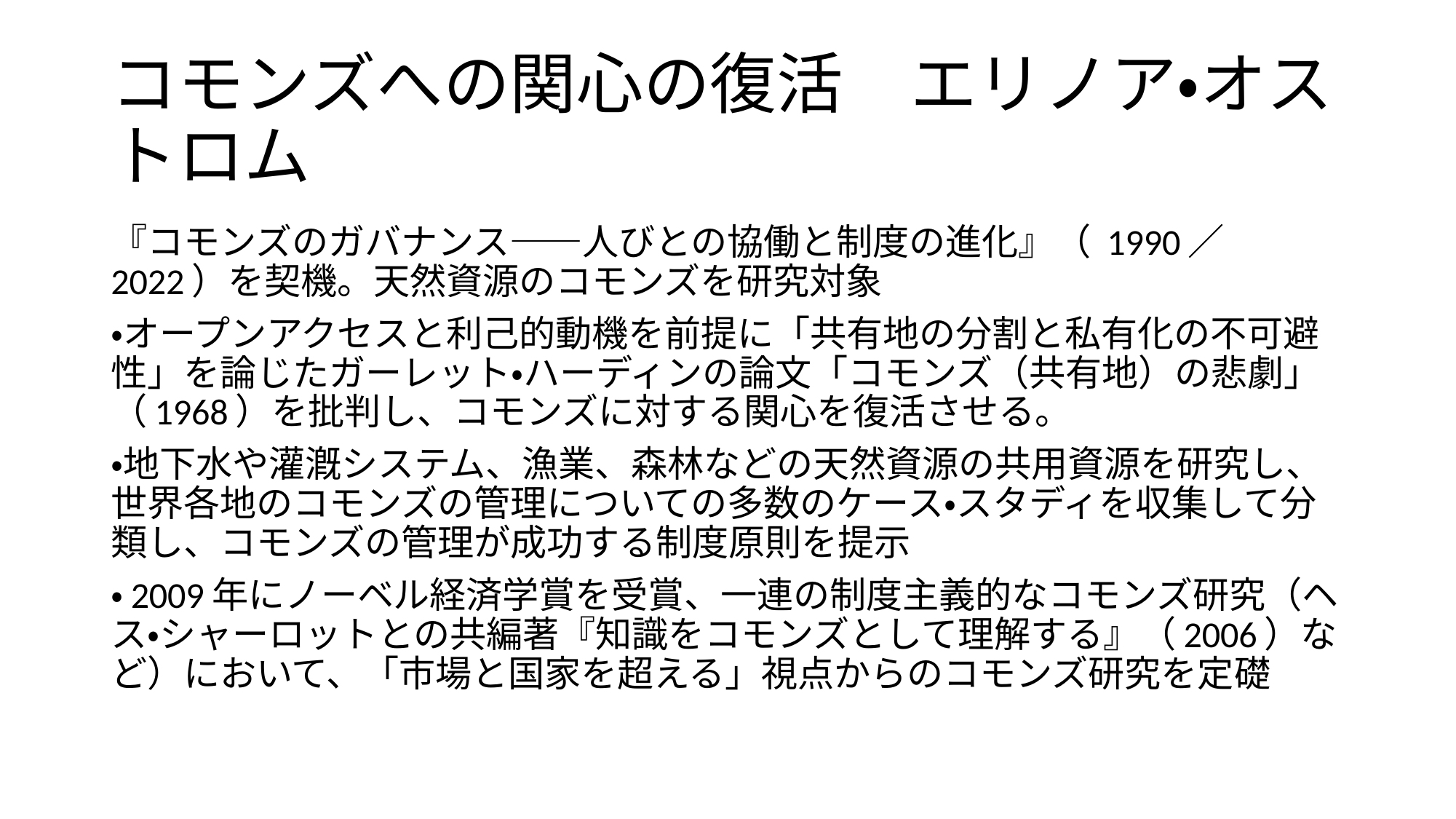

# コモンズへの関心の復活　エリノア・オストロム
『コモンズのガバナンス――人びとの協働と制度の進化』（ 1990／2022）を契機。天然資源のコモンズを研究対象
・オープンアクセスと利己的動機を前提に「共有地の分割と私有化の不可避性」を論じたガーレット・ハーディンの論文「コモンズ（共有地）の悲劇」（1968）を批判し、コモンズに対する関心を復活させる。
・地下水や灌漑システム、漁業、森林などの天然資源の共用資源を研究し、世界各地のコモンズの管理についての多数のケース・スタディを収集して分類し、コモンズの管理が成功する制度原則を提示
・2009年にノーベル経済学賞を受賞、一連の制度主義的なコモンズ研究（ヘス・シャーロットとの共編著『知識をコモンズとして理解する』（2006）など）において、「市場と国家を超える」視点からのコモンズ研究を定礎